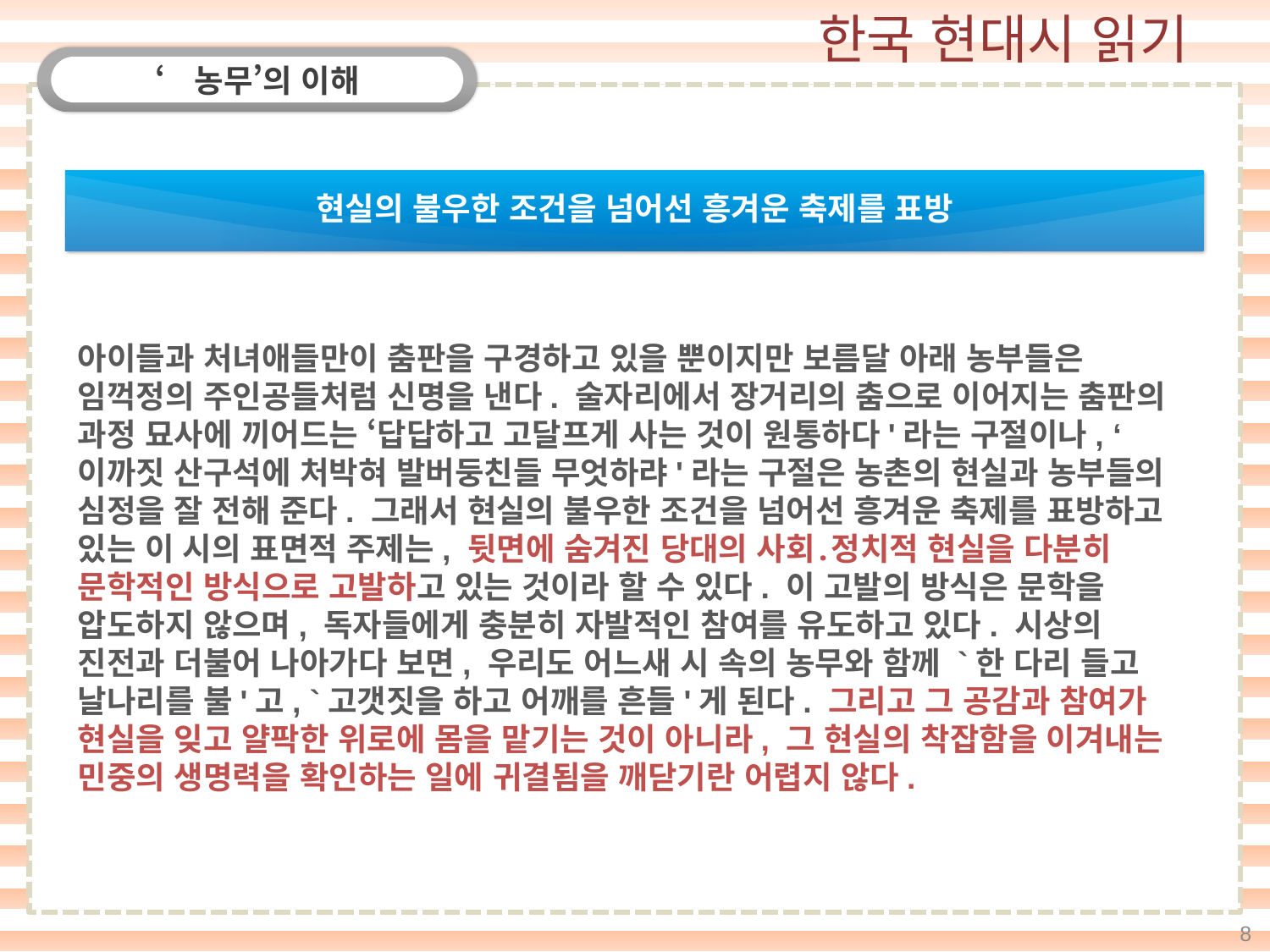

‘농무’의 이해

현실의 불우한 조건을 넘어선 흥겨운 축제를 표방
아이들과 처녀애들만이 춤판을 구경하고 있을 뿐이지만 보름달 아래 농부들은 임꺽정의 주인공들처럼 신명을 낸다. 술자리에서 장거리의 춤으로 이어지는 춤판의 과정 묘사에 끼어드는 ‘답답하고 고달프게 사는 것이 원통하다'라는 구절이나, ‘이까짓 산구석에 처박혀 발버둥친들 무엇하랴'라는 구절은 농촌의 현실과 농부들의 심정을 잘 전해 준다. 그래서 현실의 불우한 조건을 넘어선 흥겨운 축제를 표방하고 있는 이 시의 표면적 주제는, 뒷면에 숨겨진 당대의 사회․정치적 현실을 다분히 문학적인 방식으로 고발하고 있는 것이라 할 수 있다. 이 고발의 방식은 문학을 압도하지 않으며, 독자들에게 충분히 자발적인 참여를 유도하고 있다. 시상의 진전과 더불어 나아가다 보면, 우리도 어느새 시 속의 농무와 함께 `한 다리 들고 날나리를 불'고, `고갯짓을 하고 어깨를 흔들'게 된다. 그리고 그 공감과 참여가 현실을 잊고 얄팍한 위로에 몸을 맡기는 것이 아니라, 그 현실의 착잡함을 이겨내는 민중의 생명력을 확인하는 일에 귀결됨을 깨닫기란 어렵지 않다.
8